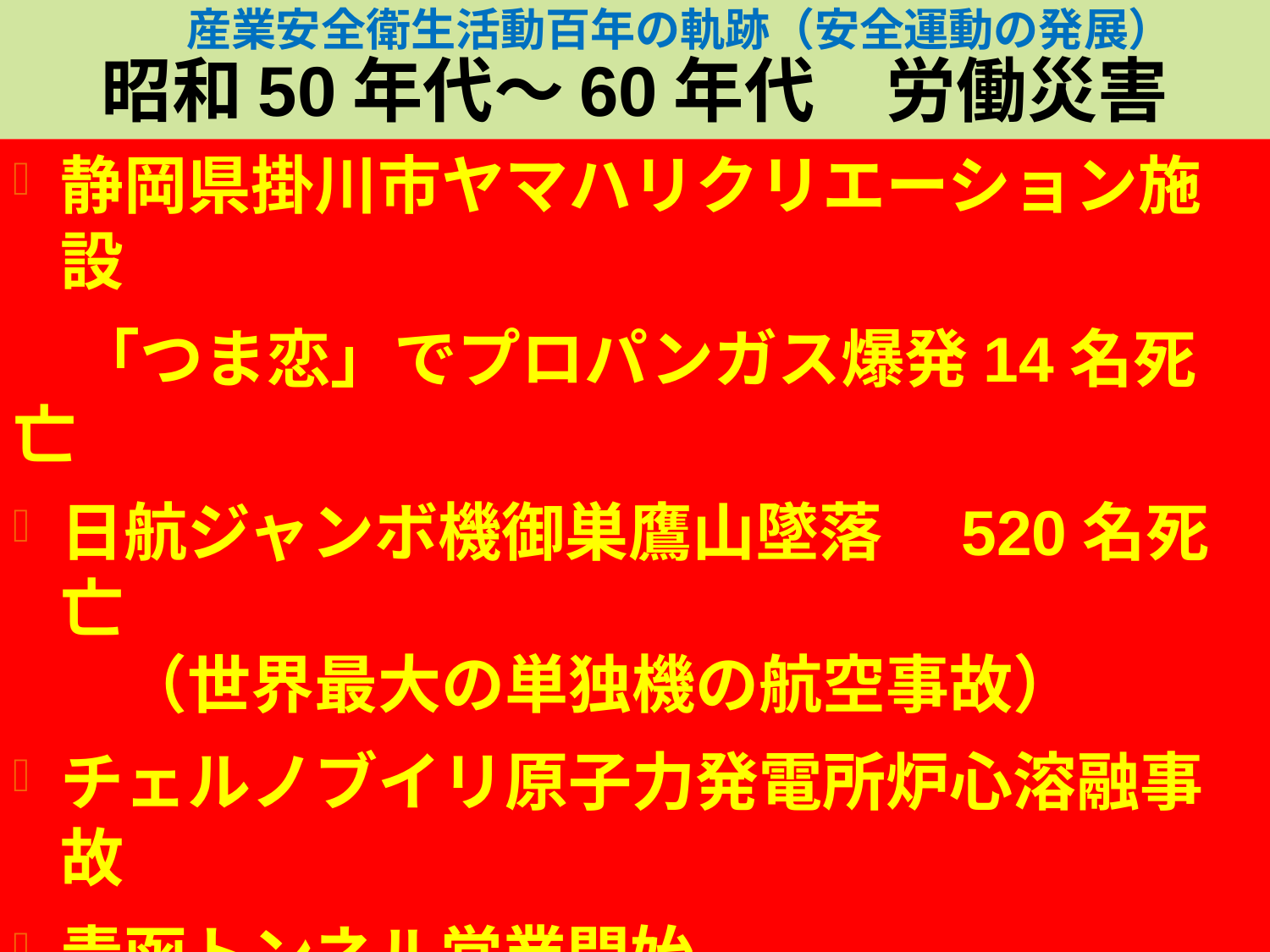

# 産業安全衛生活動百年の軌跡（安全運動の発展）　 昭和50年代～60年代　労働災害
静岡県掛川市ヤマハリクリエーション施設
　「つま恋」でプロパンガス爆発14名死亡
日航ジャンボ機御巣鷹山墜落　520名死亡
　（世界最大の単独機の航空事故）
チェルノブイリ原子力発電所炉心溶融事故
青函トンネル営業開始
　（トンネル建設工事おける死亡者34名）